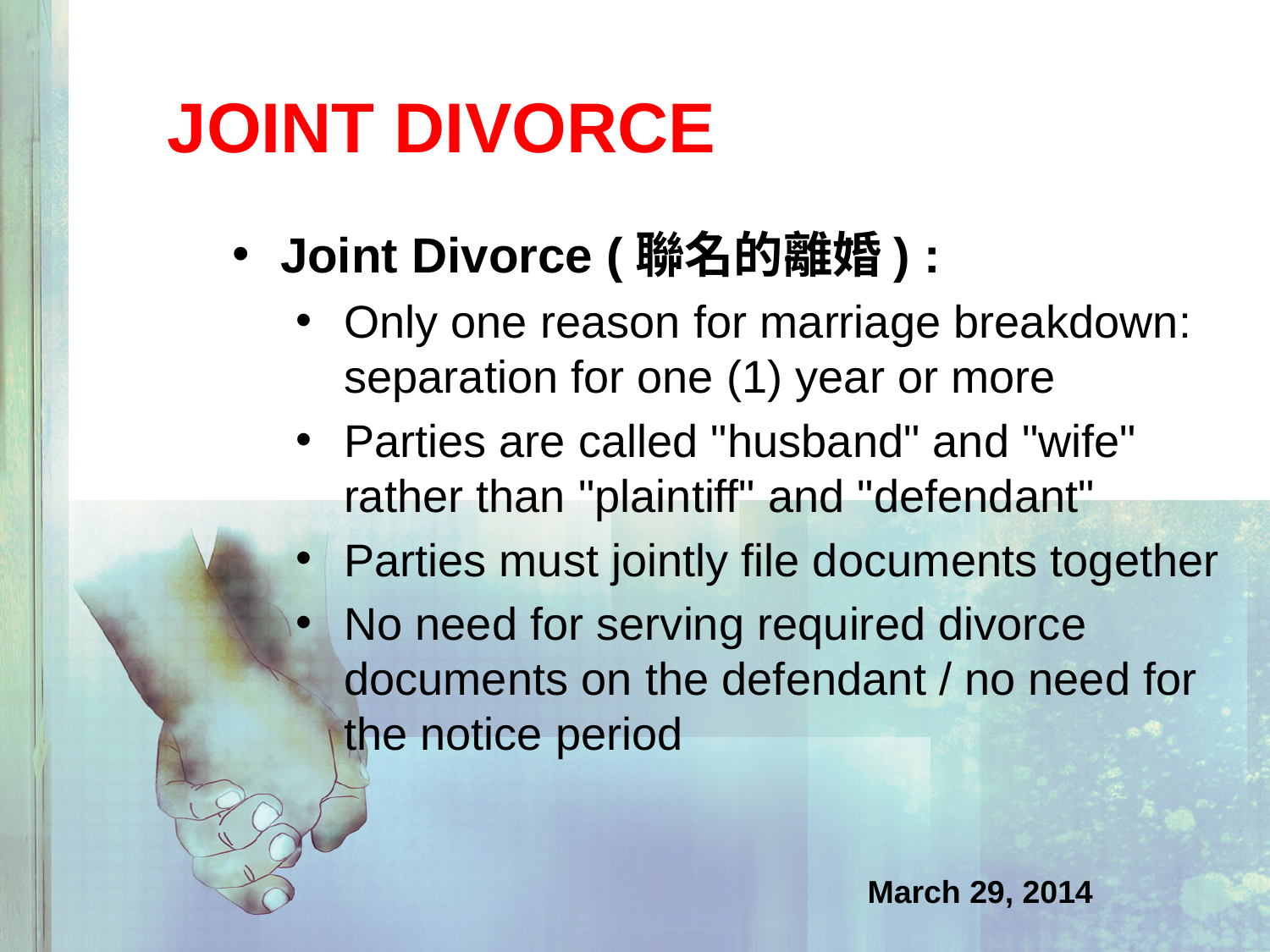

# Joint divorce

Joint Divorce (聯名的離婚) :
Only one reason for marriage breakdown: separation for one (1) year or more
Parties are called "husband" and "wife" rather than "plaintiff" and "defendant"
Parties must jointly file documents together
No need for serving required divorce documents on the defendant / no need for the notice period
March 29, 2014